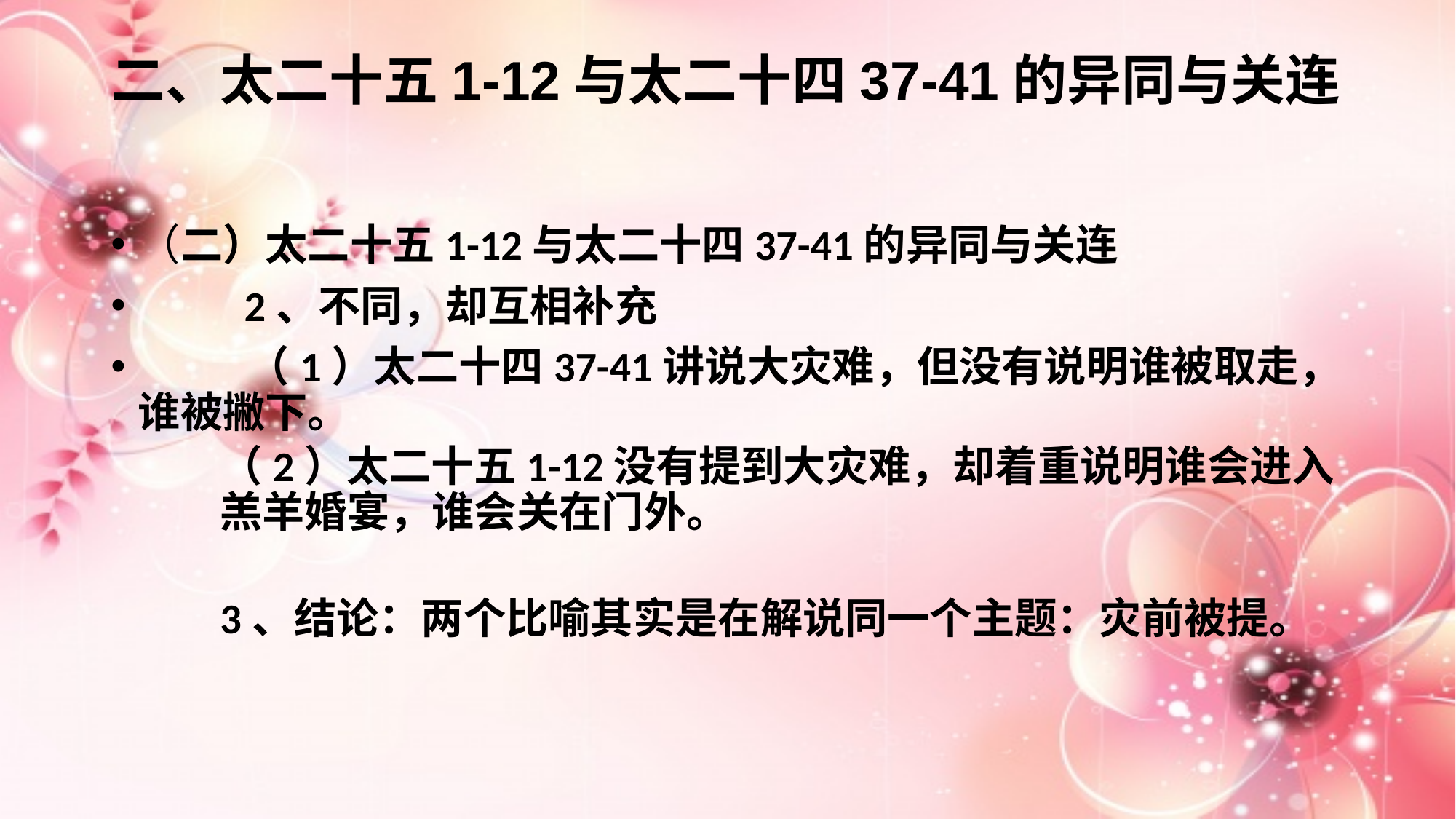

# 二、太二十五1-12与太二十四37-41的异同与关连
（二）太二十五1-12与太二十四37-41的异同与关连
           2、不同，却互相补充
	（1）太二十四37-41讲说大灾难，但没有说明谁被取走，谁被撇下。
（2）太二十五1-12没有提到大灾难，却着重说明谁会进入羔羊婚宴，谁会关在门外。

3、结论：两个比喻其实是在解说同一个主题：灾前被提。